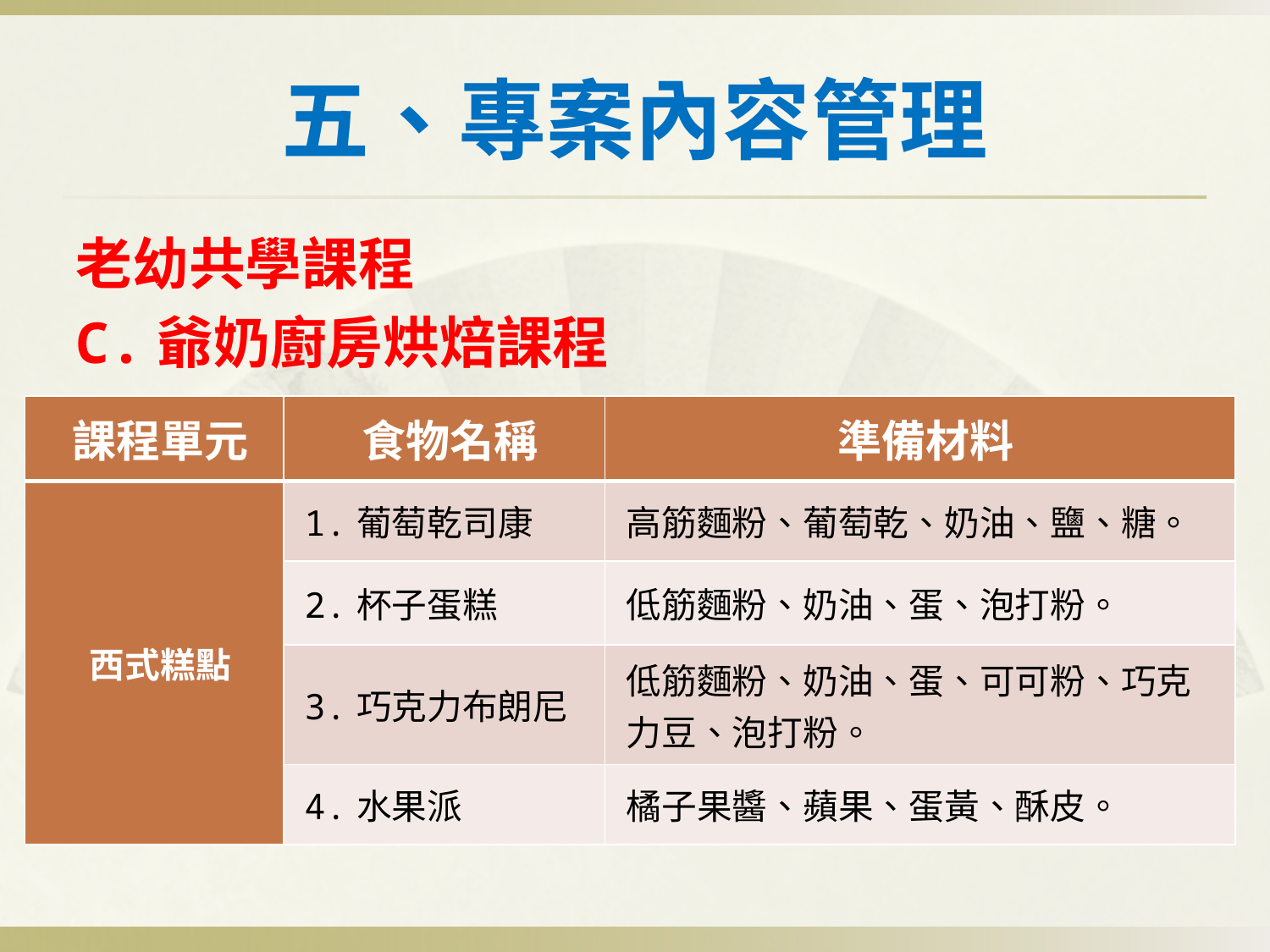

# 五、專案內容管理
老幼共學課程
C.爺奶廚房烘焙課程
| 課程單元 | 食物名稱 | 準備材料 |
| --- | --- | --- |
| 西式糕點 | 1.葡萄乾司康 | 高筋麵粉、葡萄乾、奶油、鹽、糖。 |
|  | 2.杯子蛋糕 | 低筋麵粉、奶油、蛋、泡打粉。 |
|  | 3.巧克力布朗尼 | 低筋麵粉、奶油、蛋、可可粉、巧克力豆、泡打粉。 |
|  | 4.水果派 | 橘子果醬、蘋果、蛋黃、酥皮。 |